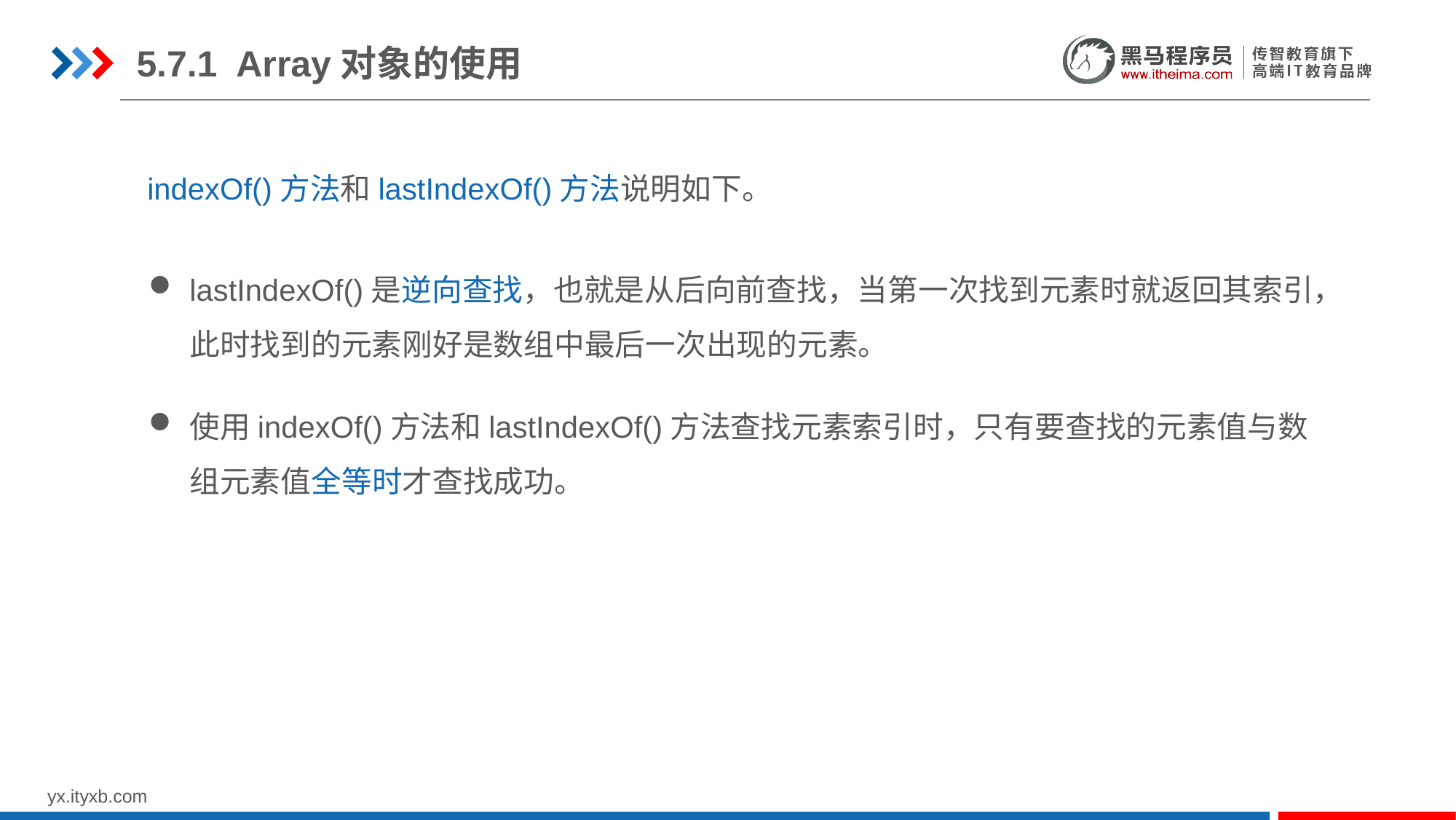

5.7.1  Array对象的使用
indexOf()方法和lastIndexOf()方法说明如下。

lastIndexOf()是逆向查找，也就是从后向前查找，当第一次找到元素时就返回其索引，此时找到的元素刚好是数组中最后一次出现的元素。

使用indexOf()方法和lastIndexOf()方法查找元素索引时，只有要查找的元素值与数组元素值全等时才查找成功。